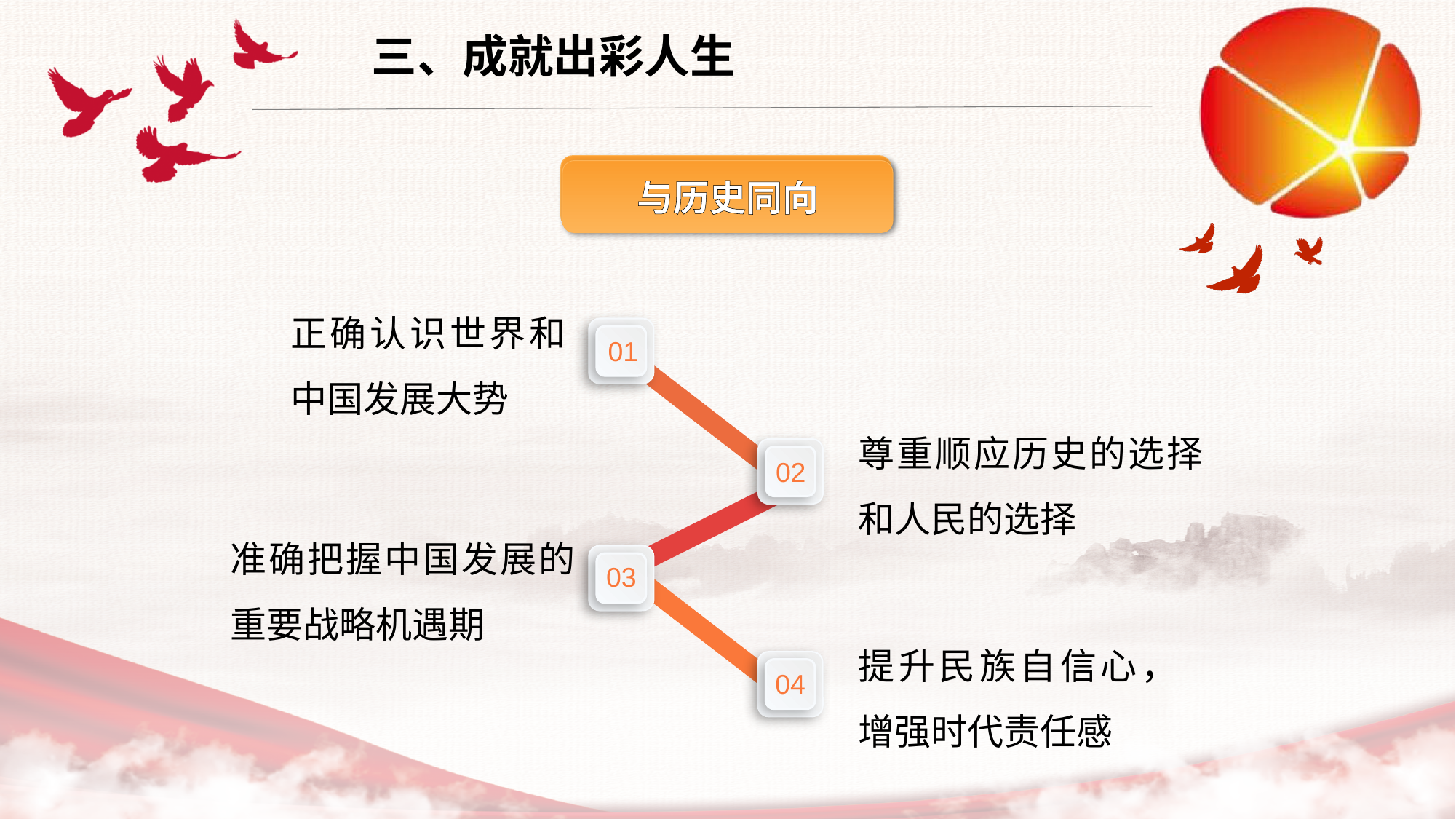

三、成就出彩人生
与历史同向
与历史同向
正确认识世界和中国发展大势

01

02

03

04
尊重顺应历史的选择和人民的选择
准确把握中国发展的重要战略机遇期
提升民族自信心，增强时代责任感